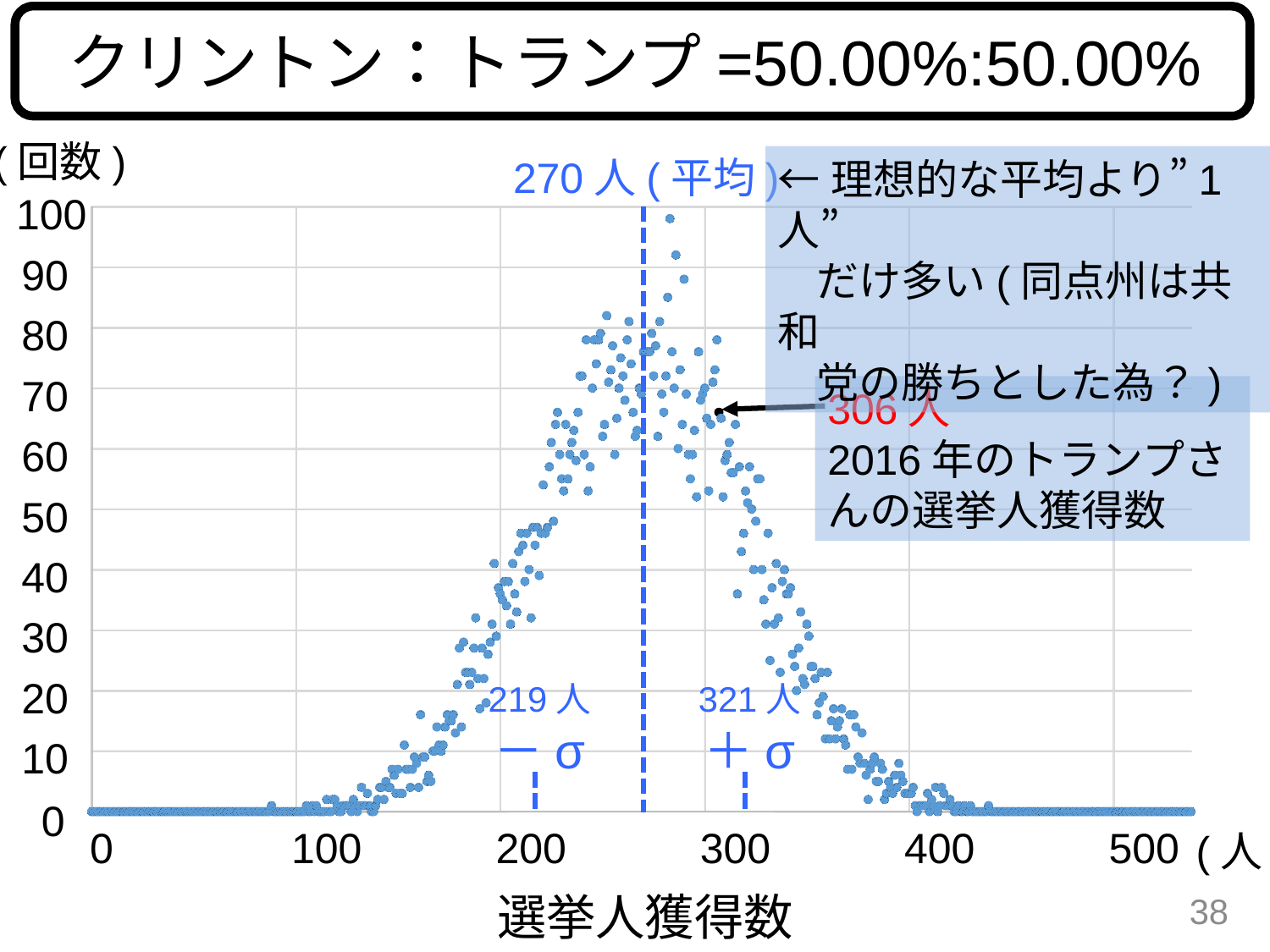

クリントン：トランプ=50.00%:50.00%
(回数)
270人(平均)
←理想的な平均より”1人”
   だけ多い(同点州は共和
   党の勝ちとした為？)
100

90

80

70

306人
2016年のトランプさんの選挙人獲得数

60

50

40

30

219人
－σ
321人
＋σ
20

10

0

0
100
200
300
400
500
(人)
38
選挙人獲得数